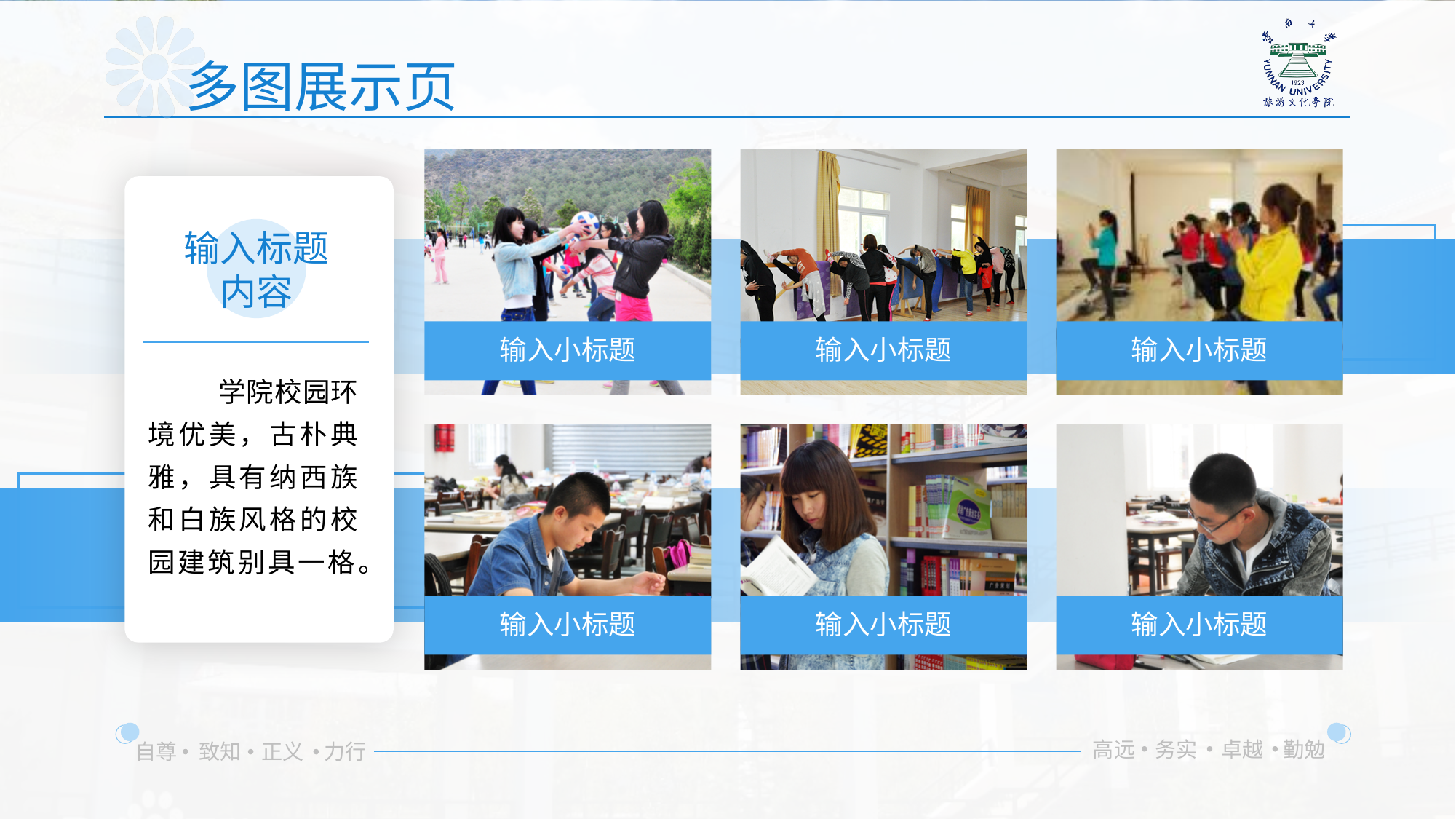

# 多图展示页
输入小标题
输入小标题
输入小标题
输入小标题
输入小标题
输入小标题

输入标题
内容

         学院校园环境优美，古朴典雅，具有纳西族和白族风格的校园建筑别具一格。